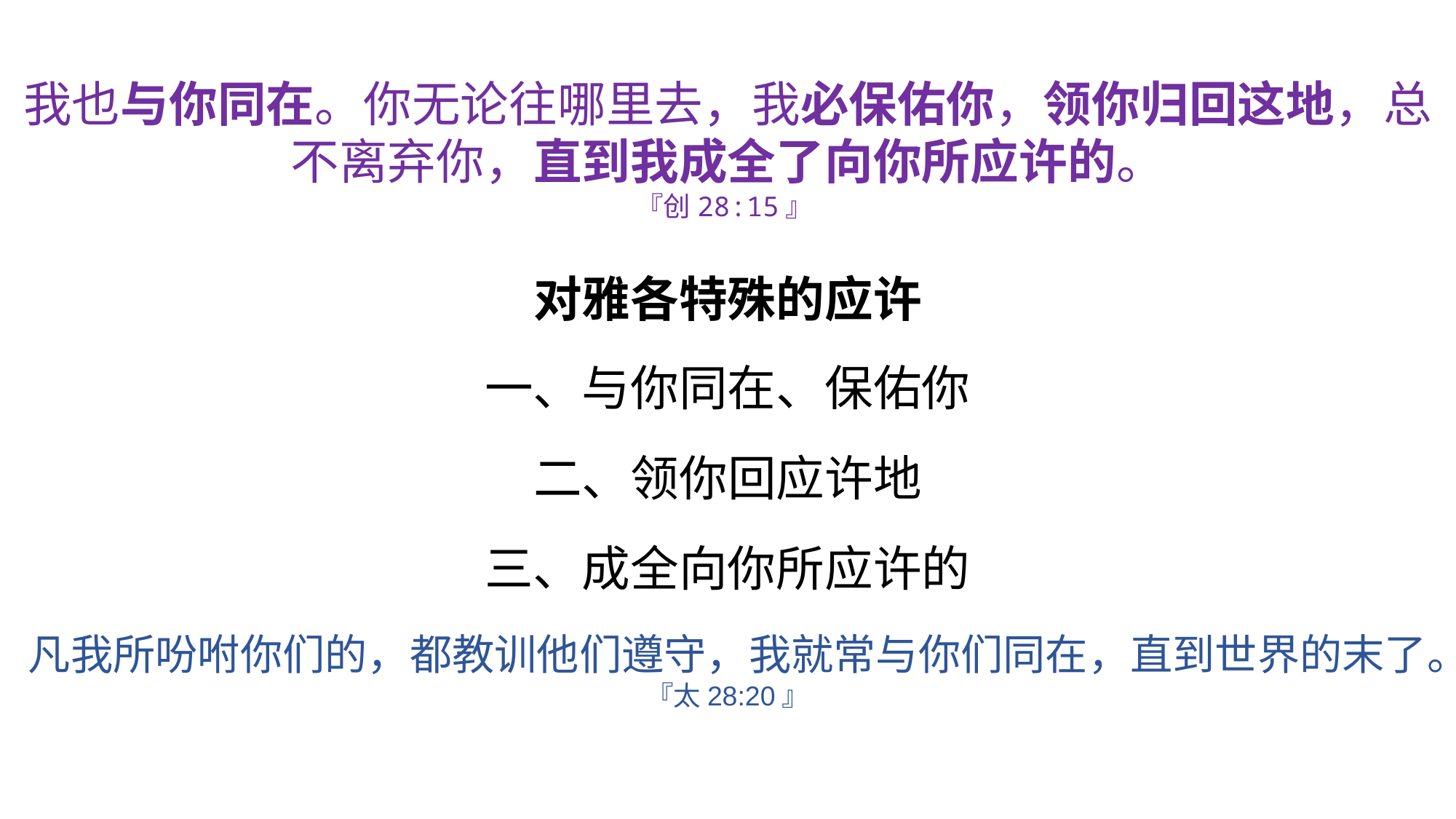

我也与你同在。你无论往哪里去，我必保佑你，领你归回这地，总不离弃你，直到我成全了向你所应许的。
『创28:15』
对雅各特殊的应许
一、与你同在、保佑你
二、领你回应许地
三、成全向你所应许的
凡我所吩咐你们的，都教训他们遵守，我就常与你们同在，直到世界的末了。『太28:20』